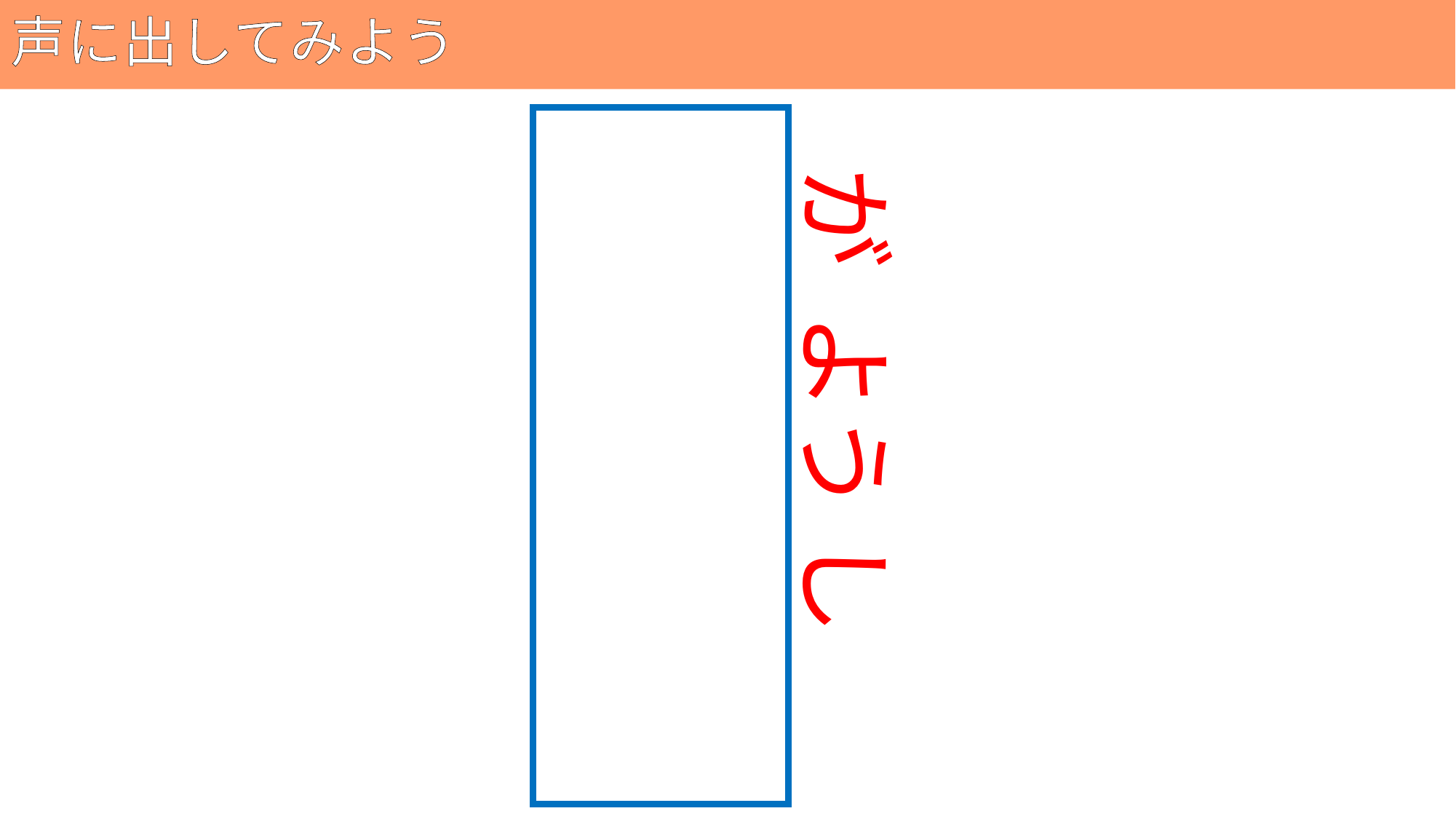

# 声に出してみよう
127

画用紙
が  よう し